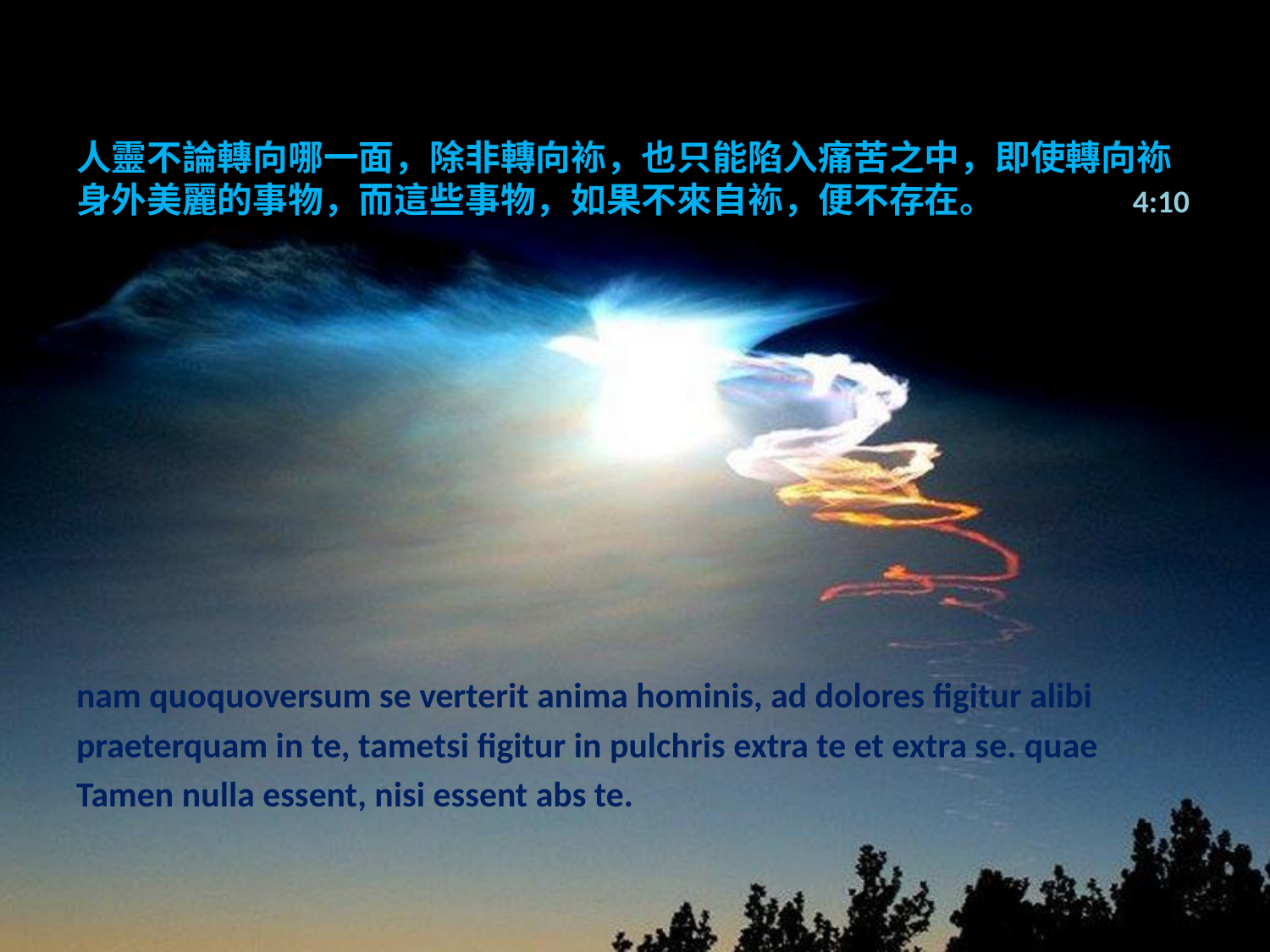

# 人靈不論轉向哪一面，除非轉向袮，也只能陷入痛苦之中，即使轉向袮身外美麗的事物，而這些事物，如果不來自袮，便不存在。	    4:10
nam quoquoversum se verterit anima hominis, ad dolores figitur alibi
praeterquam in te, tametsi figitur in pulchris extra te et extra se. quae
Tamen nulla essent, nisi essent abs te.